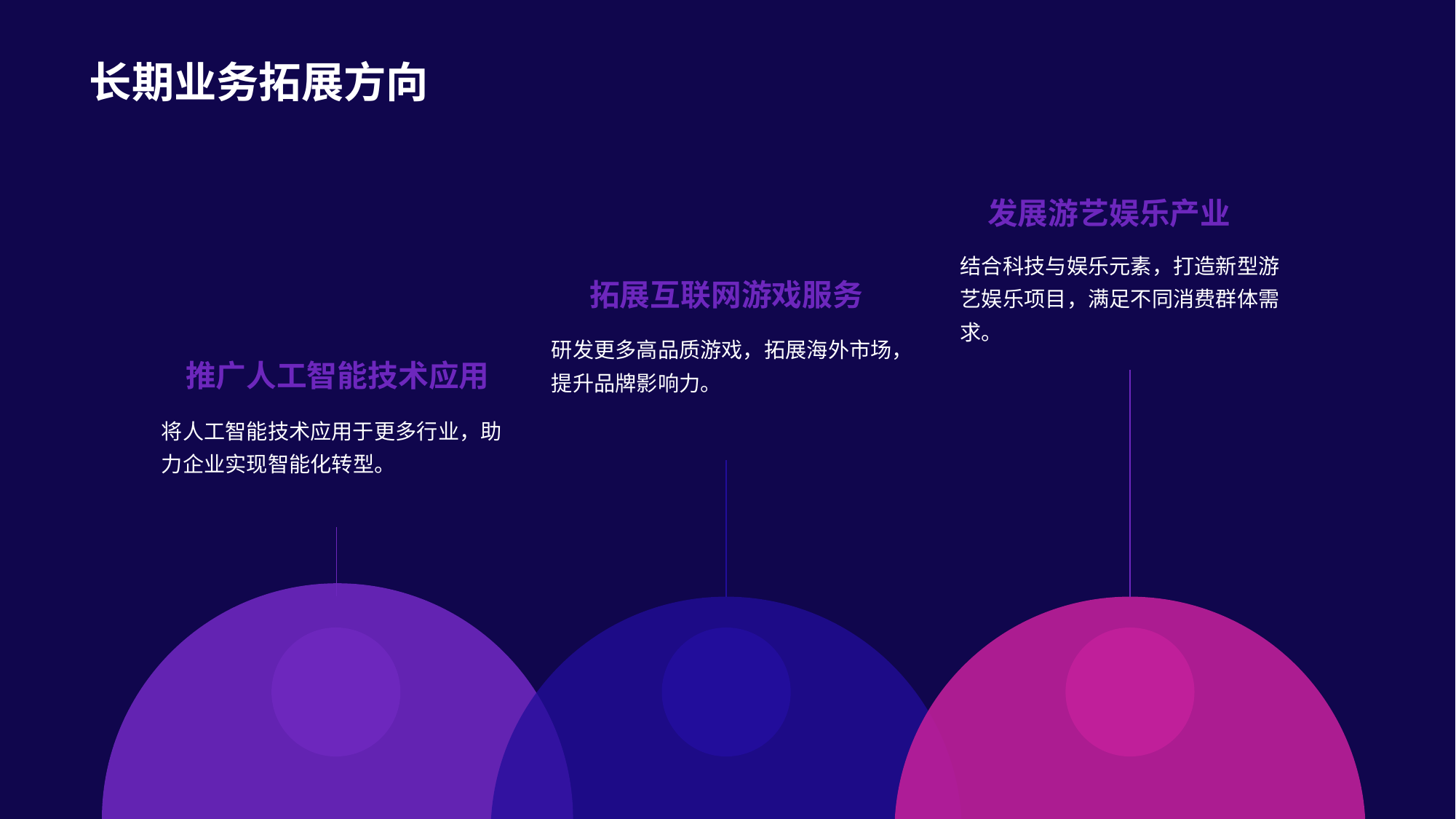

长期业务拓展方向
发展游艺娱乐产业
结合科技与娱乐元素，打造新型游艺娱乐项目，满足不同消费群体需求。

拓展互联网游戏服务
研发更多高品质游戏，拓展海外市场，提升品牌影响力。

推广人工智能技术应用
将人工智能技术应用于更多行业，助力企业实现智能化转型。